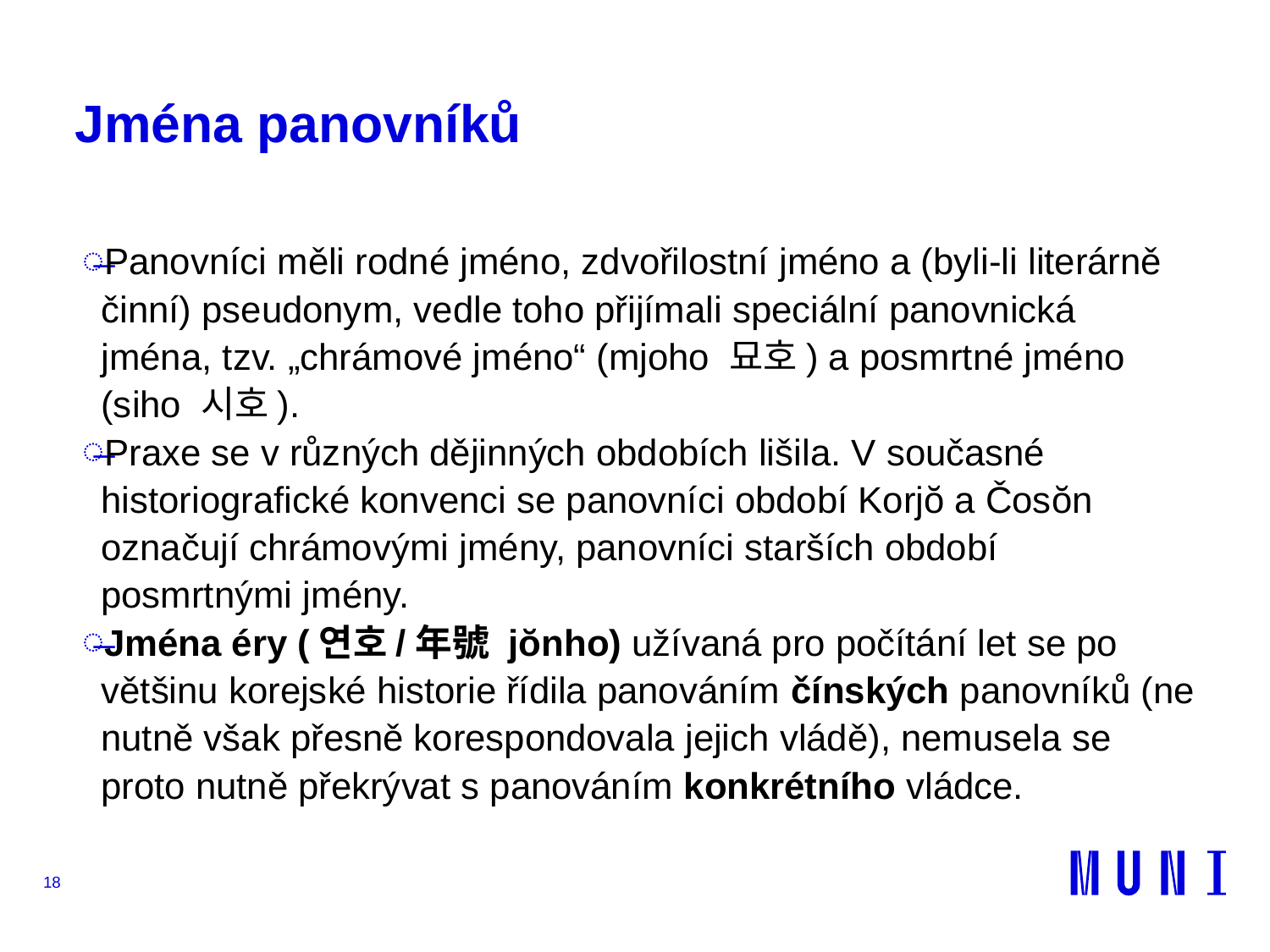

# Jména panovníků
Panovníci měli rodné jméno, zdvořilostní jméno a (byli-li literárně činní) pseudonym, vedle toho přijímali speciální panovnická jména, tzv. „chrámové jméno“ (mjoho 묘호) a posmrtné jméno (siho 시호).
Praxe se v různých dějinných obdobích lišila. V současné historiografické konvenci se panovníci období Korjŏ a Čosŏn označují chrámovými jmény, panovníci starších období posmrtnými jmény.
Jména éry (연호/年號 jŏnho) užívaná pro počítání let se po většinu korejské historie řídila panováním čínských panovníků (ne nutně však přesně korespondovala jejich vládě), nemusela se proto nutně překrývat s panováním konkrétního vládce.

18